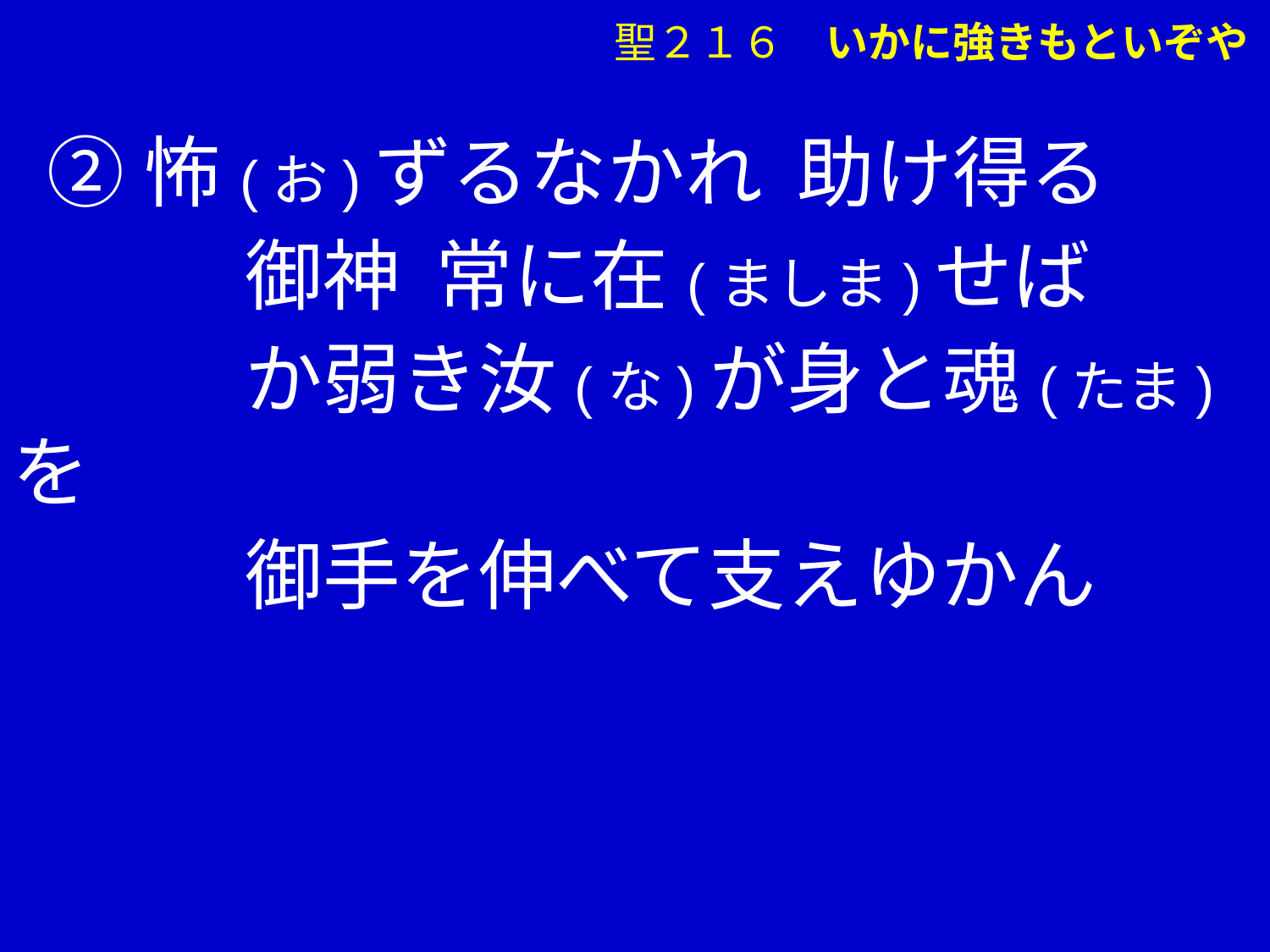

聖２１６　いかに強きもといぞや
  ②怖(お)ずるなかれ  助け得る
　　　御神  常に在(ましま)せば
　　　か弱き汝(な)が身と魂(たま)を
　　　御手を伸べて支えゆかん